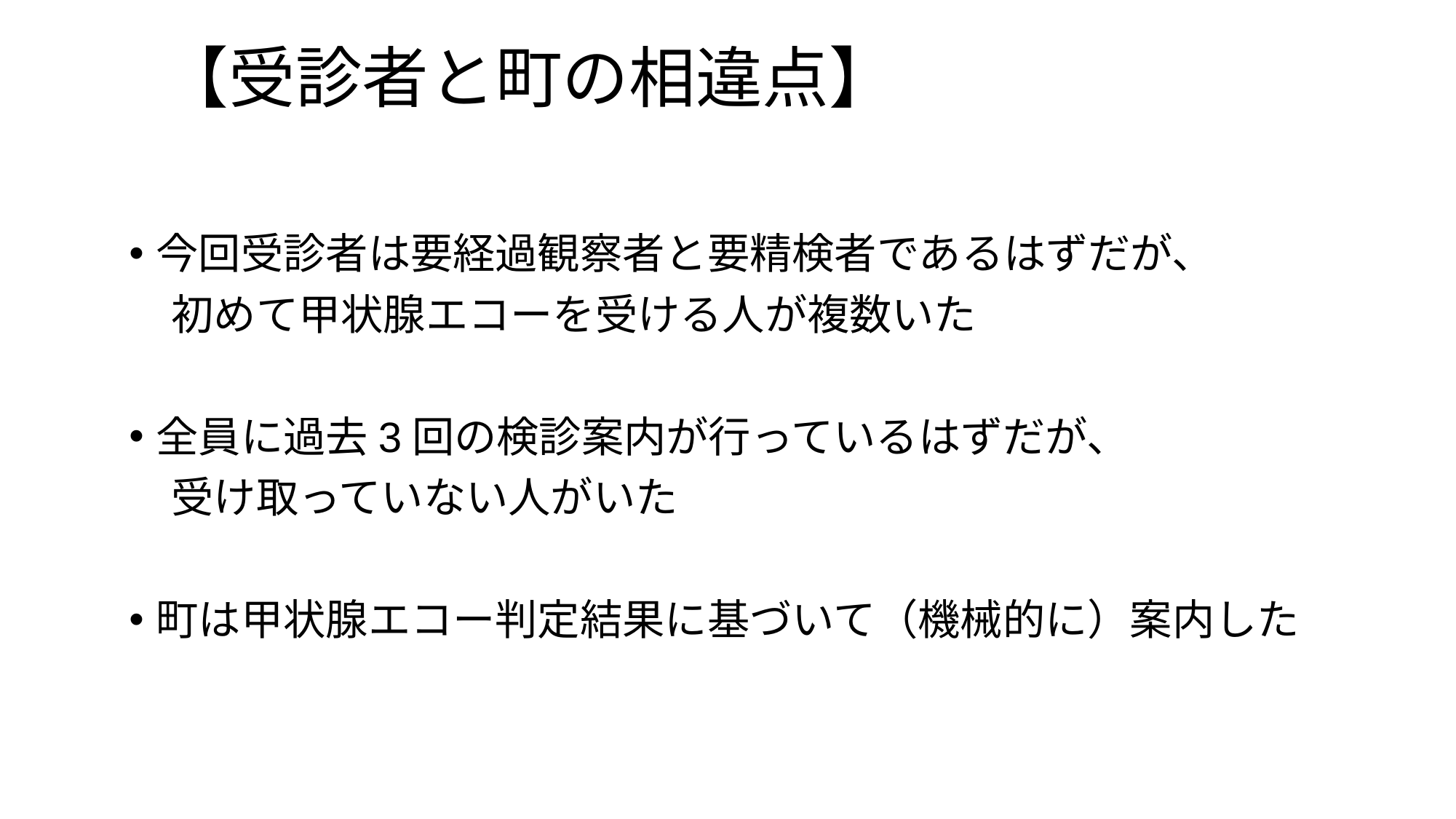

# 【受診者と町の相違点】
今回受診者は要経過観察者と要精検者であるはずだが、
　初めて甲状腺エコーを受ける人が複数いた

全員に過去3回の検診案内が行っているはずだが、
　受け取っていない人がいた

町は甲状腺エコー判定結果に基づいて（機械的に）案内した